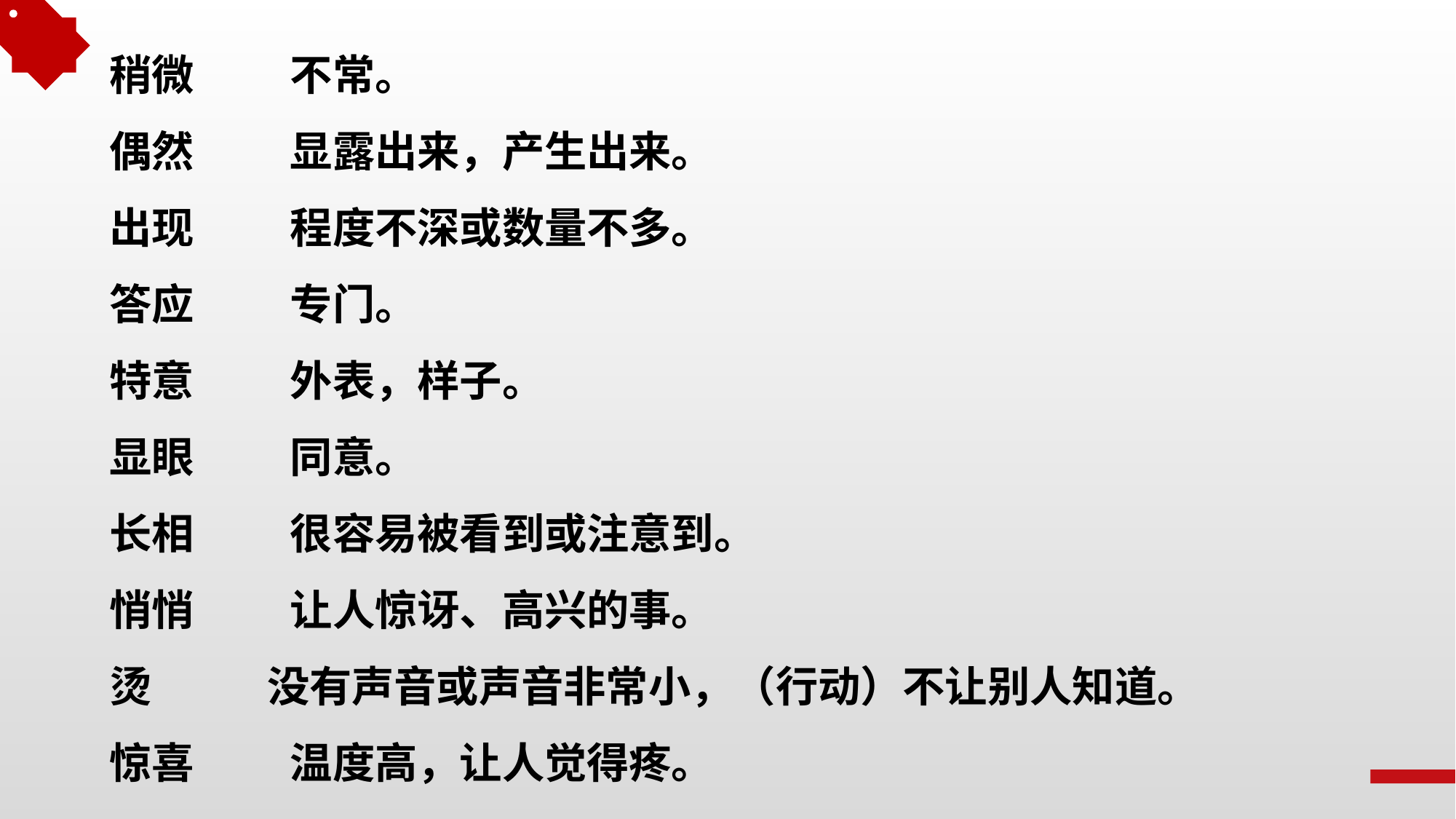

稍微          不常。
偶然          显露出来，产生出来。
出现          程度不深或数量不多。
答应          专门。
特意          外表，样子。
显眼          同意。
长相          很容易被看到或注意到。
悄悄          让人惊讶、高兴的事。
烫            没有声音或声音非常小，（行动）不让别人知道。
惊喜          温度高，让人觉得疼。